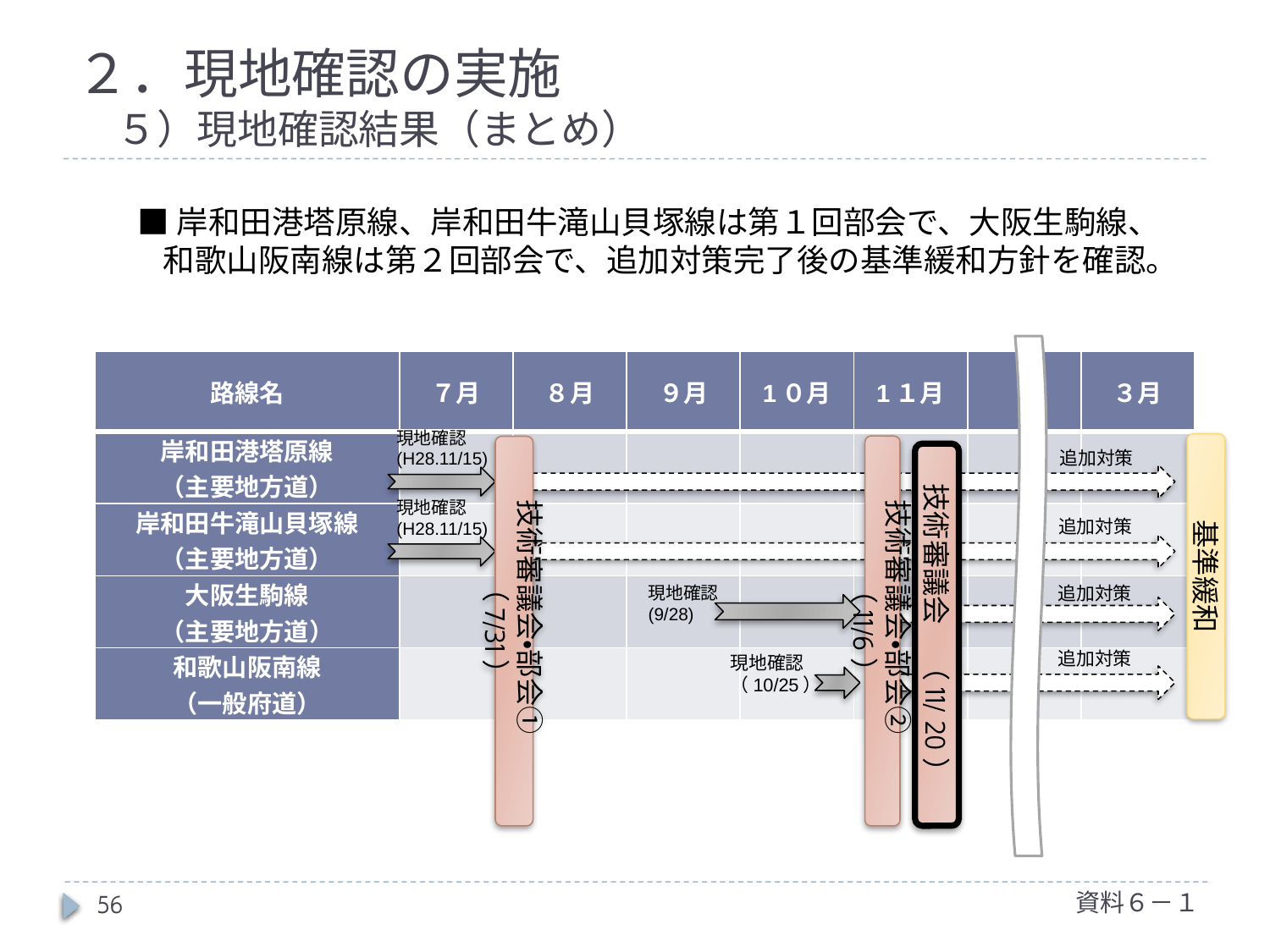

# ２．現地確認の実施 　５）現地確認結果（まとめ）
■岸和田港塔原線、岸和田牛滝山貝塚線は第１回部会で、大阪生駒線、和歌山阪南線は第２回部会で、追加対策完了後の基準緩和方針を確認。
| 路線名 | ７月 | ８月 | ９月 | 1０月 | 1１月 |  | ３月 |
| --- | --- | --- | --- | --- | --- | --- | --- |
| 岸和田港塔原線 （主要地方道） |  |  |  |  |  |  |  |
| 岸和田牛滝山貝塚線 （主要地方道） |  |  |  |  |  |  |  |
| 大阪生駒線 （主要地方道） |  |  |  |  |  |  |  |
| 和歌山阪南線 （一般府道） |  |  |  |  |  |  |  |
現地確認
(H28.11/15)
基準緩和
技術審議会・部会②　（11/6）
技術審議会・部会①　（7/31）
追加対策
技術審議会　（11/ 20）

現地確認
(H28.11/15)
追加対策

現地確認
(9/28)
追加対策

追加対策
現地確認
（10/25）

資料６－１
56